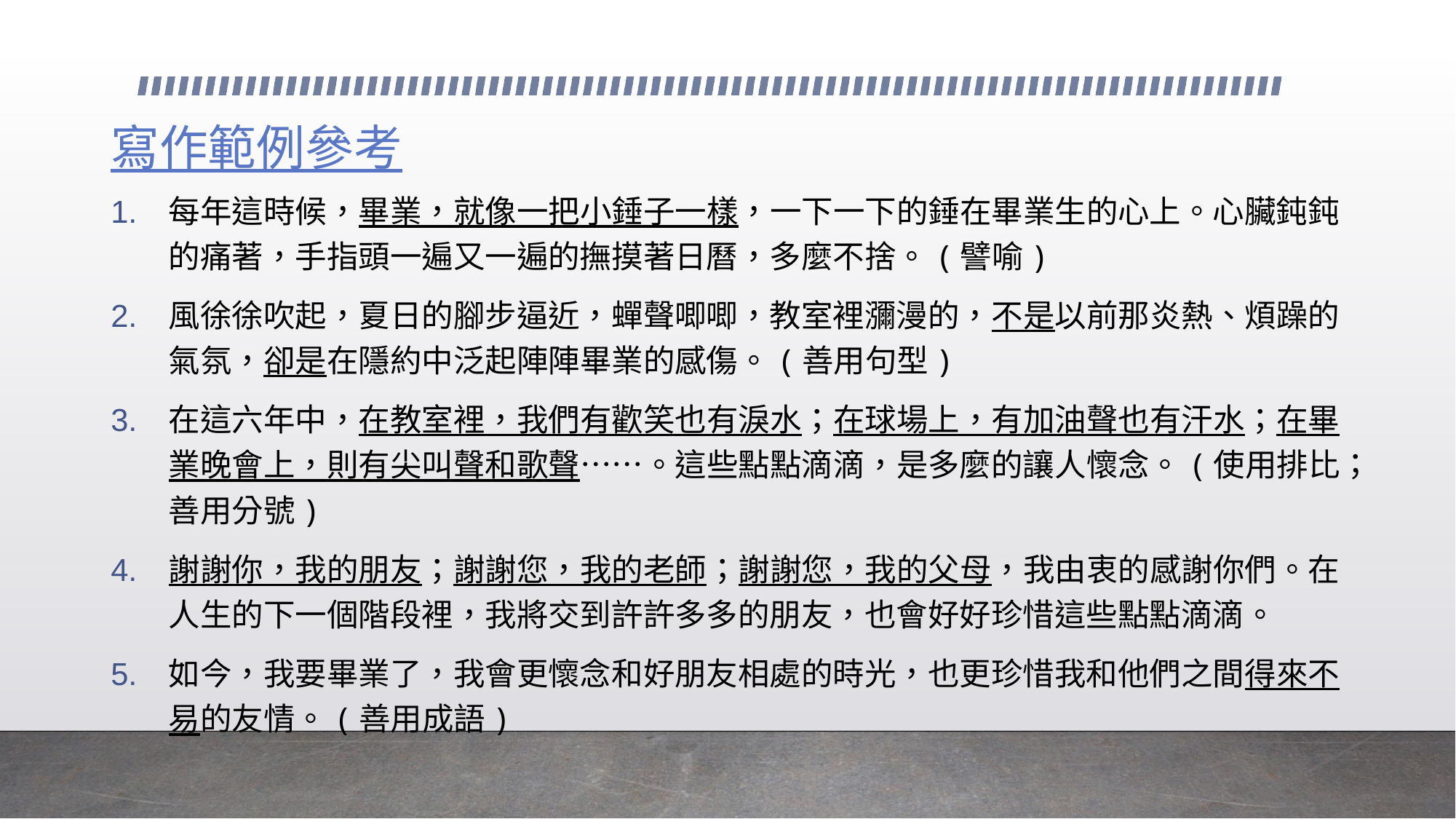

# 寫作範例參考
每年這時候，畢業，就像一把小錘子一樣，一下一下的錘在畢業生的心上。心臟鈍鈍的痛著，手指頭一遍又一遍的撫摸著日曆，多麼不捨。(譬喻)
風徐徐吹起，夏日的腳步逼近，蟬聲唧唧，教室裡瀰漫的，不是以前那炎熱、煩躁的氣氛，卻是在隱約中泛起陣陣畢業的感傷。(善用句型)
在這六年中，在教室裡，我們有歡笑也有淚水；在球場上，有加油聲也有汗水；在畢業晚會上，則有尖叫聲和歌聲……。這些點點滴滴，是多麼的讓人懷念。(使用排比；善用分號)
謝謝你，我的朋友；謝謝您，我的老師；謝謝您，我的父母，我由衷的感謝你們。在人生的下一個階段裡，我將交到許許多多的朋友，也會好好珍惜這些點點滴滴。
如今，我要畢業了，我會更懷念和好朋友相處的時光，也更珍惜我和他們之間得來不易的友情。(善用成語)